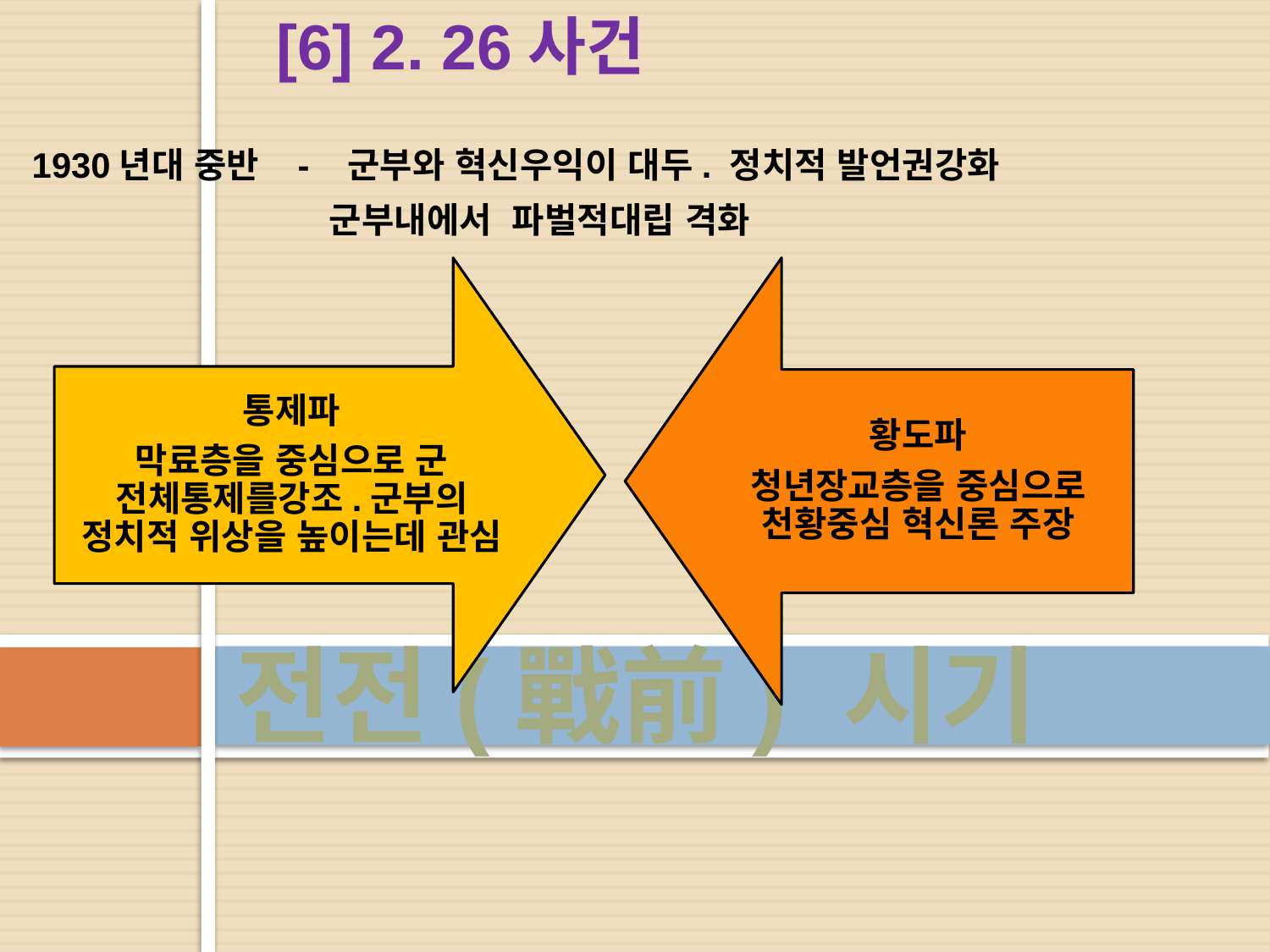

[6] 2. 26사건

  1930년대 중반   -   군부와 혁신우익이 대두. 정치적 발언권강화
                               군부내에서  파벌적대립 격화

통제파
막료층을 중심으로 군 전체통제를강조.군부의 정치적 위상을 높이는데 관심
황도파
청년장교층을 중심으로 천황중심 혁신론 주장
# 전전(戰前) 시기